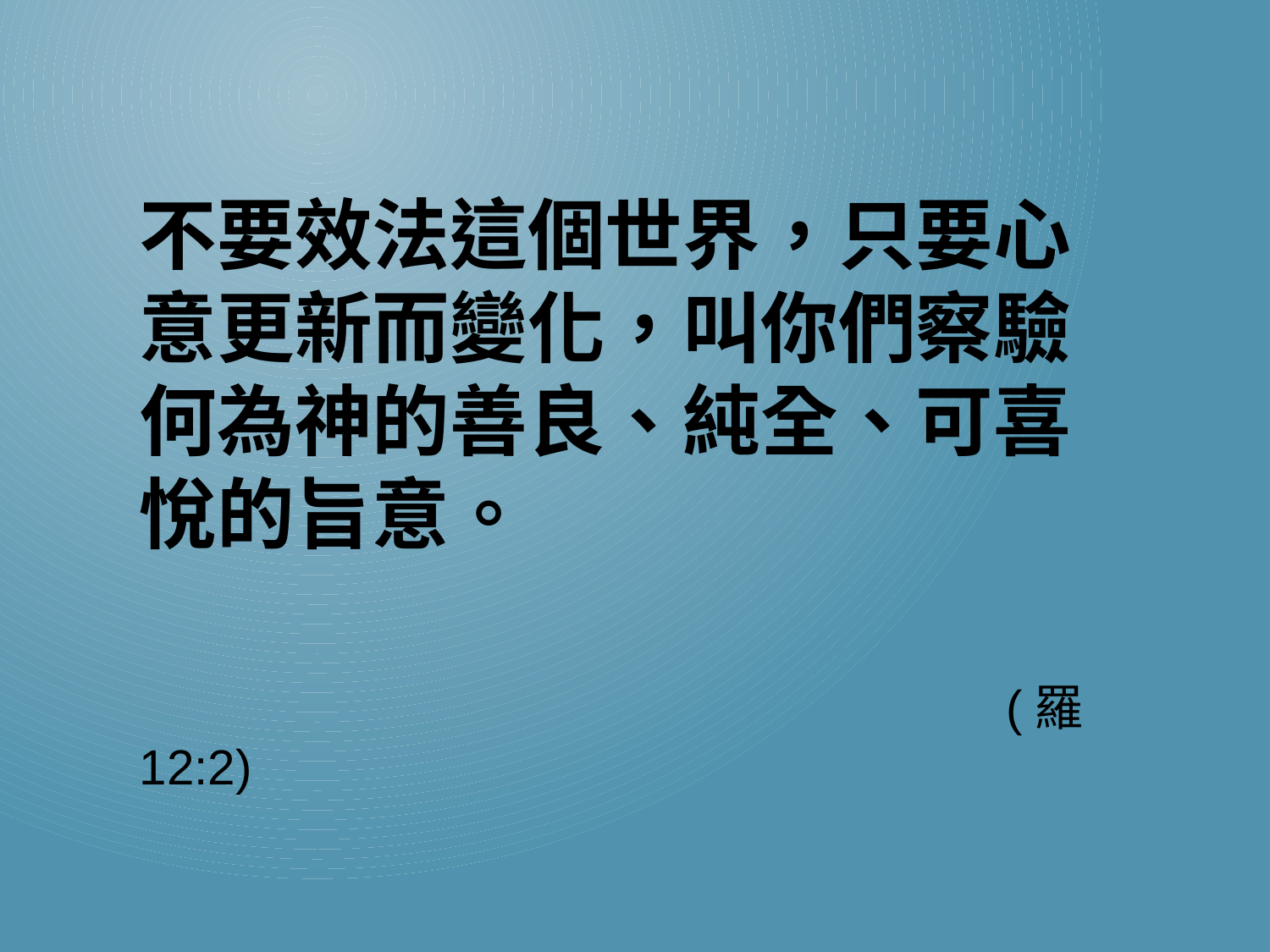

不 要 效 法 這 個 世 界 ， 只 要 心 意 更 新 而 變 化 ， 叫 你 們 察 驗 何 為 神 的 善 良 、 純 全 、 可 喜 悅 的 旨 意 。

                                                               (羅  12:2)
#